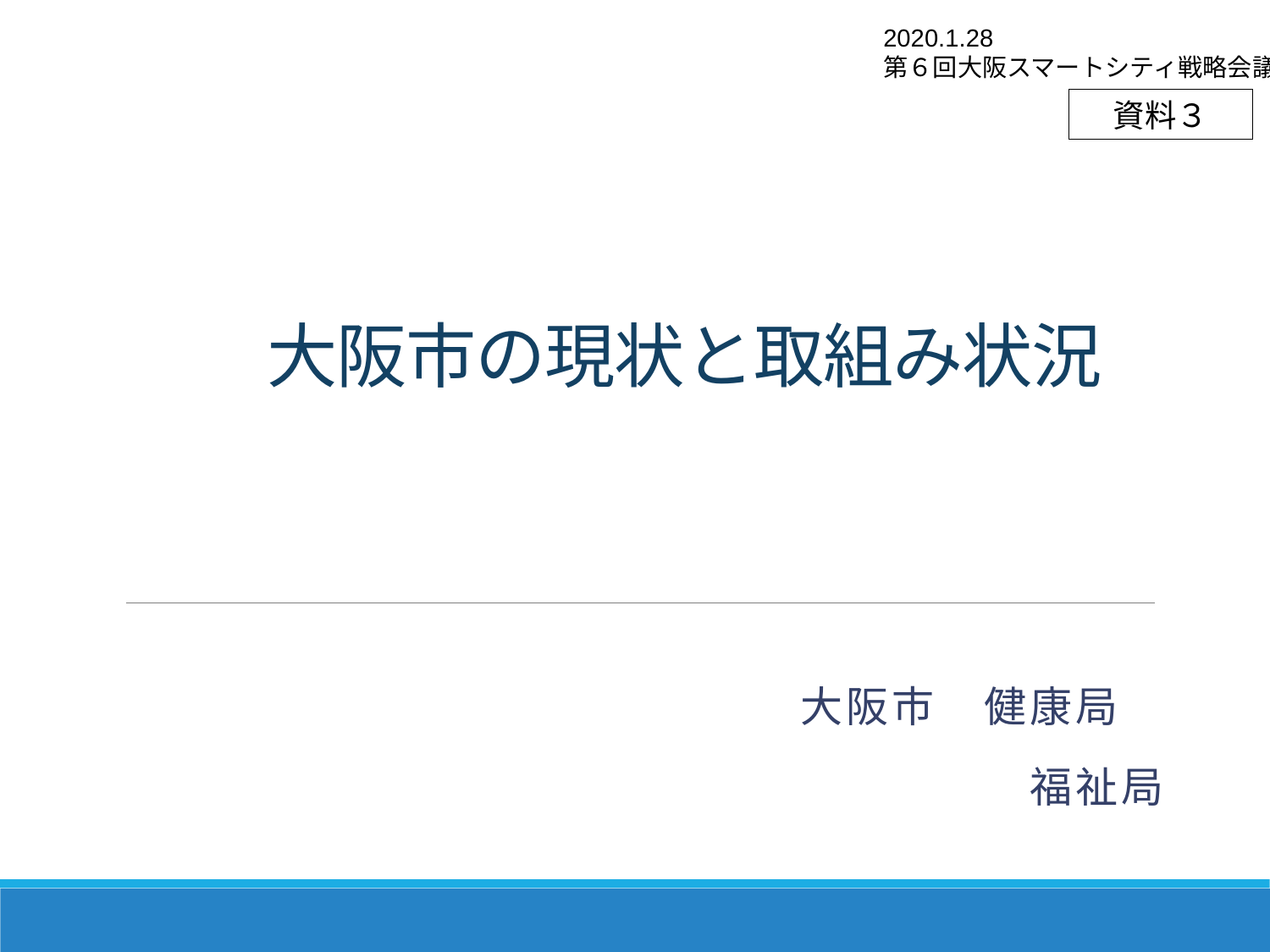

2020.1.28
第６回大阪スマートシティ戦略会議
　資料３
　　大阪市の現状と取組み状況
　大阪市　健康局

　　福祉局